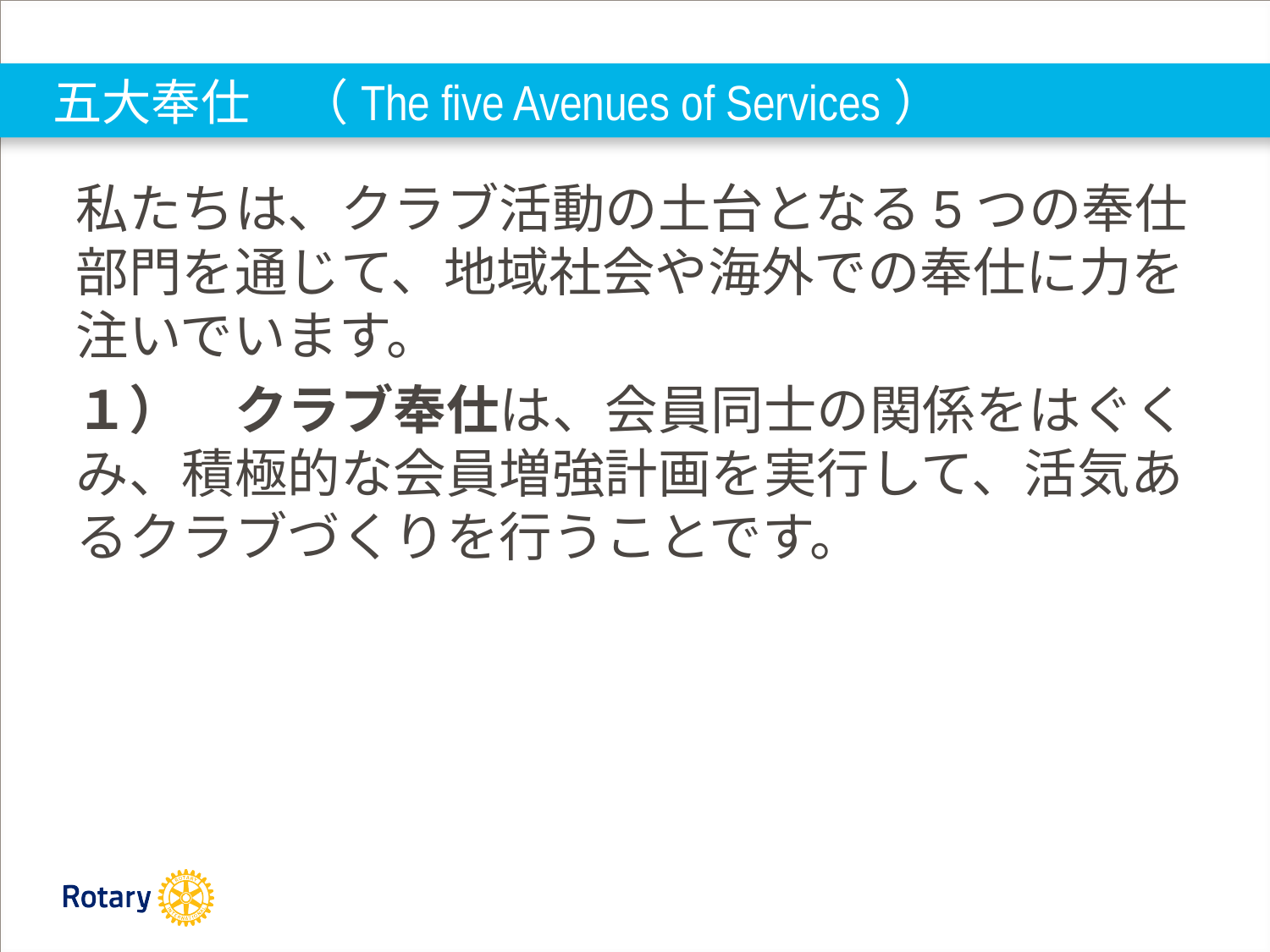

# 五大奉仕　（The five Avenues of Services）
私たちは、クラブ活動の土台となる5つの奉仕部門を通じて、地域社会や海外での奉仕に力を注いでいます。
１）　クラブ奉仕は、会員同士の関係をはぐくみ、積極的な会員増強計画を実行して、活気あるクラブづくりを行うことです。